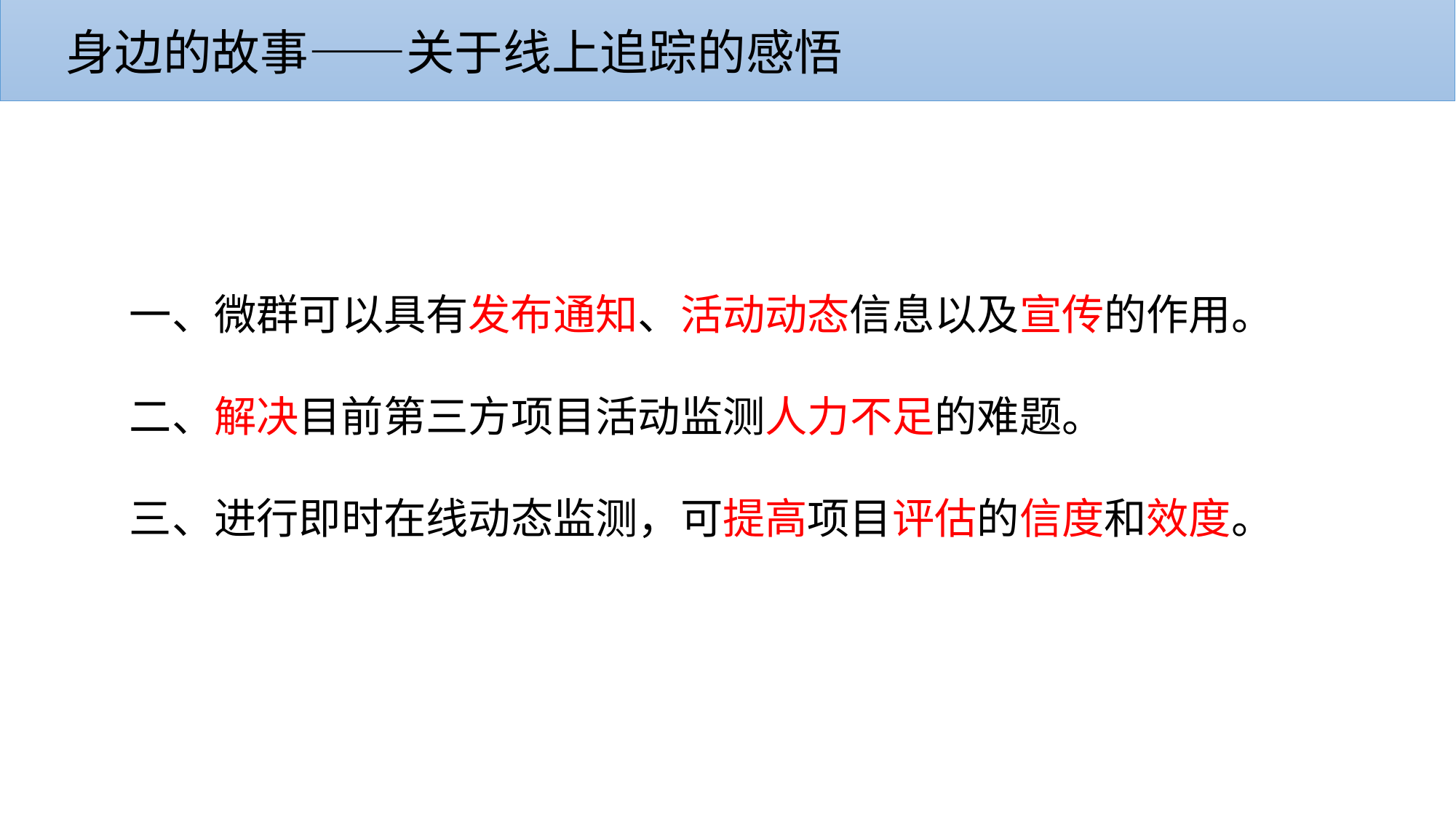

身边的故事——关于线上追踪的感悟
一、微群可以具有发布通知、活动动态信息以及宣传的作用。

二、解决目前第三方项目活动监测人力不足的难题。

三、进行即时在线动态监测，可提高项目评估的信度和效度。